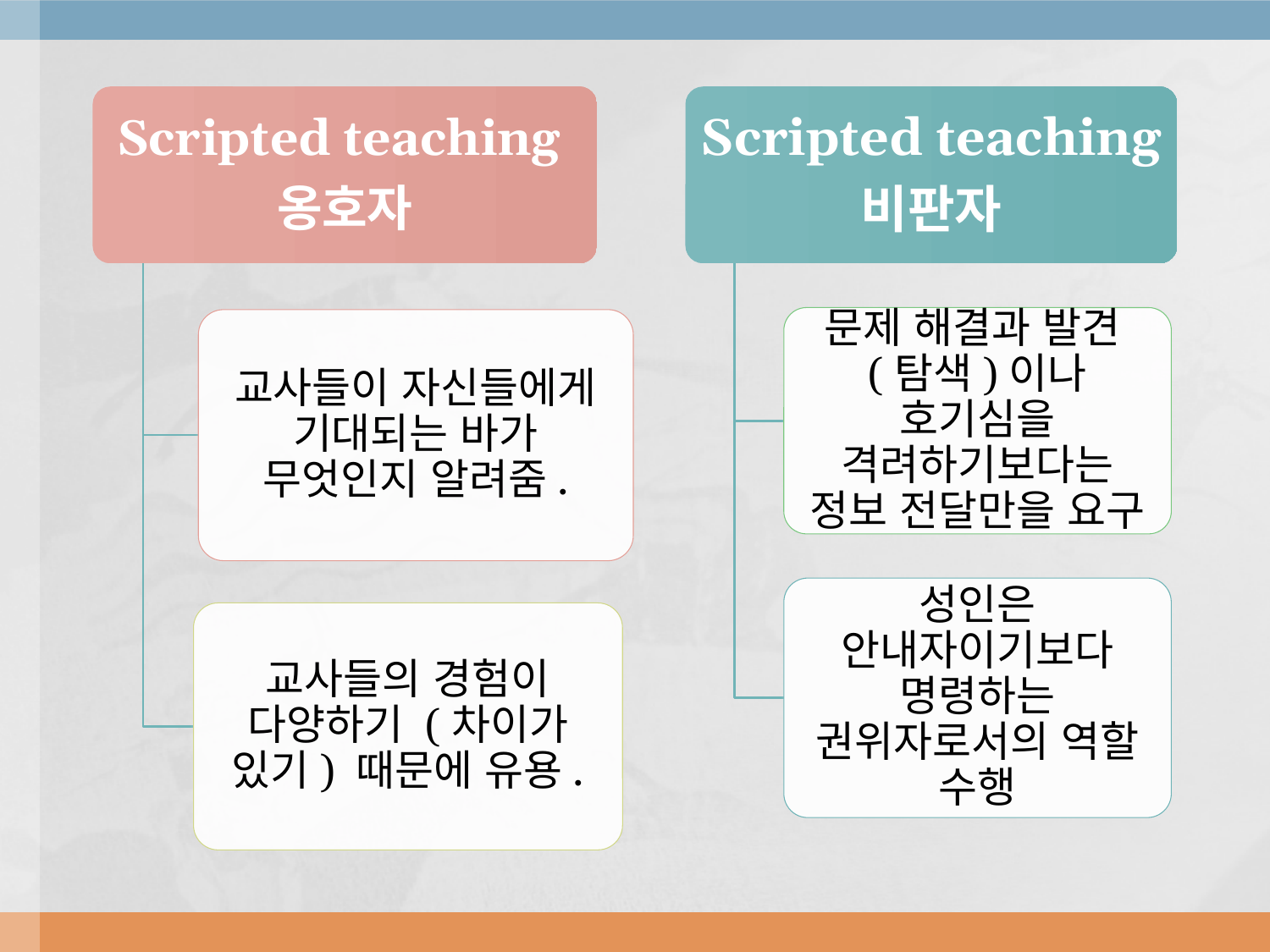

Scripted teaching
옹호자
교사들이 자신들에게 기대되는 바가 무엇인지 알려줌.
교사들의 경험이 다양하기 (차이가 있기) 때문에 유용.
Scripted teaching
비판자
문제 해결과 발견(탐색)이나 호기심을 격려하기보다는 정보 전달만을 요구
성인은 안내자이기보다 명령하는 권위자로서의 역할 수행